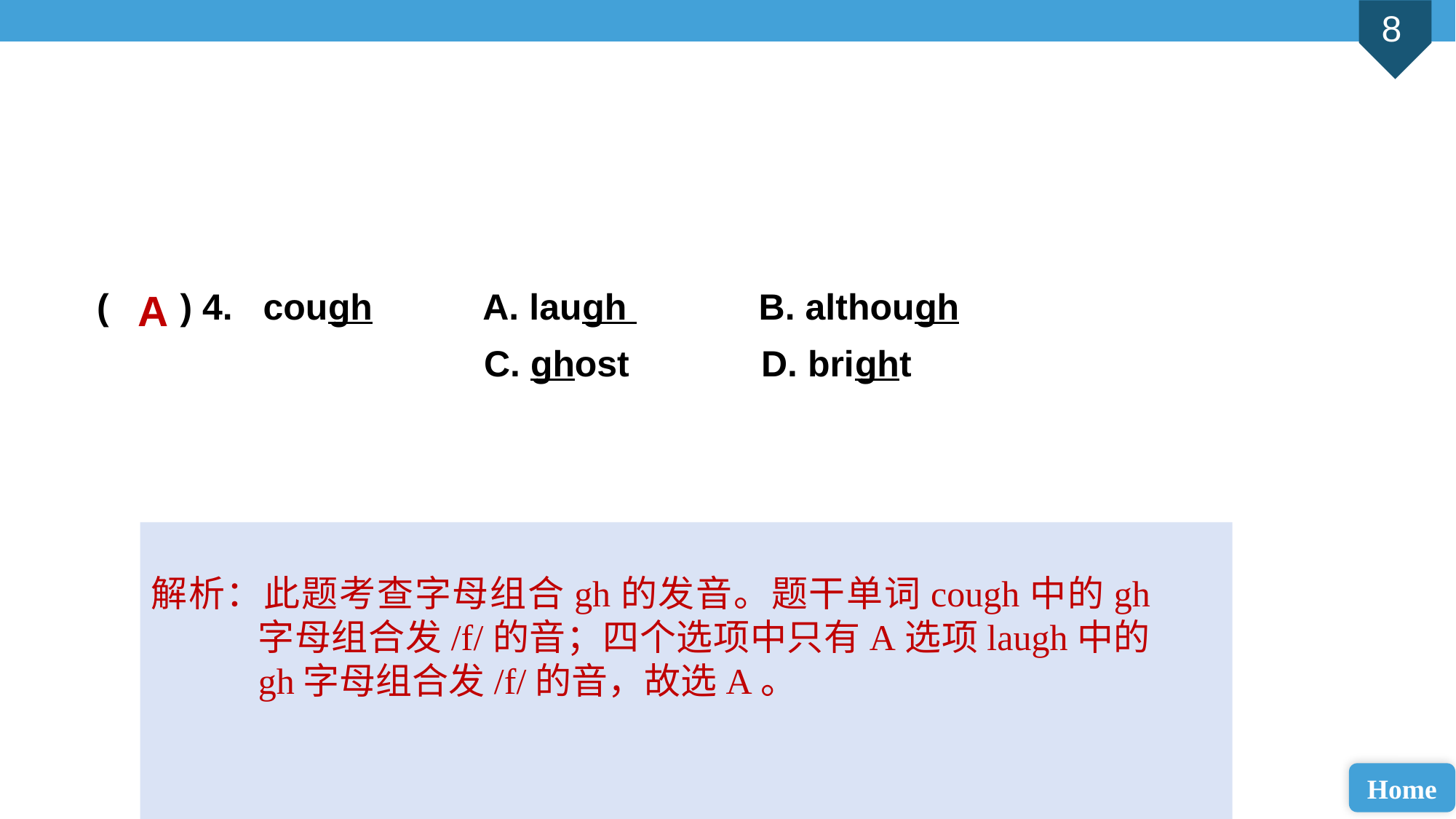

(       ) 4.   cough           A. laugh             B. although
                                      C. ghost             D. bright
A

解析：此题考查字母组合gh的发音。题干单词cough中的gh字母组合发/f/的音；四个选项中只有A选项laugh中的gh字母组合发/f/的音，故选A。